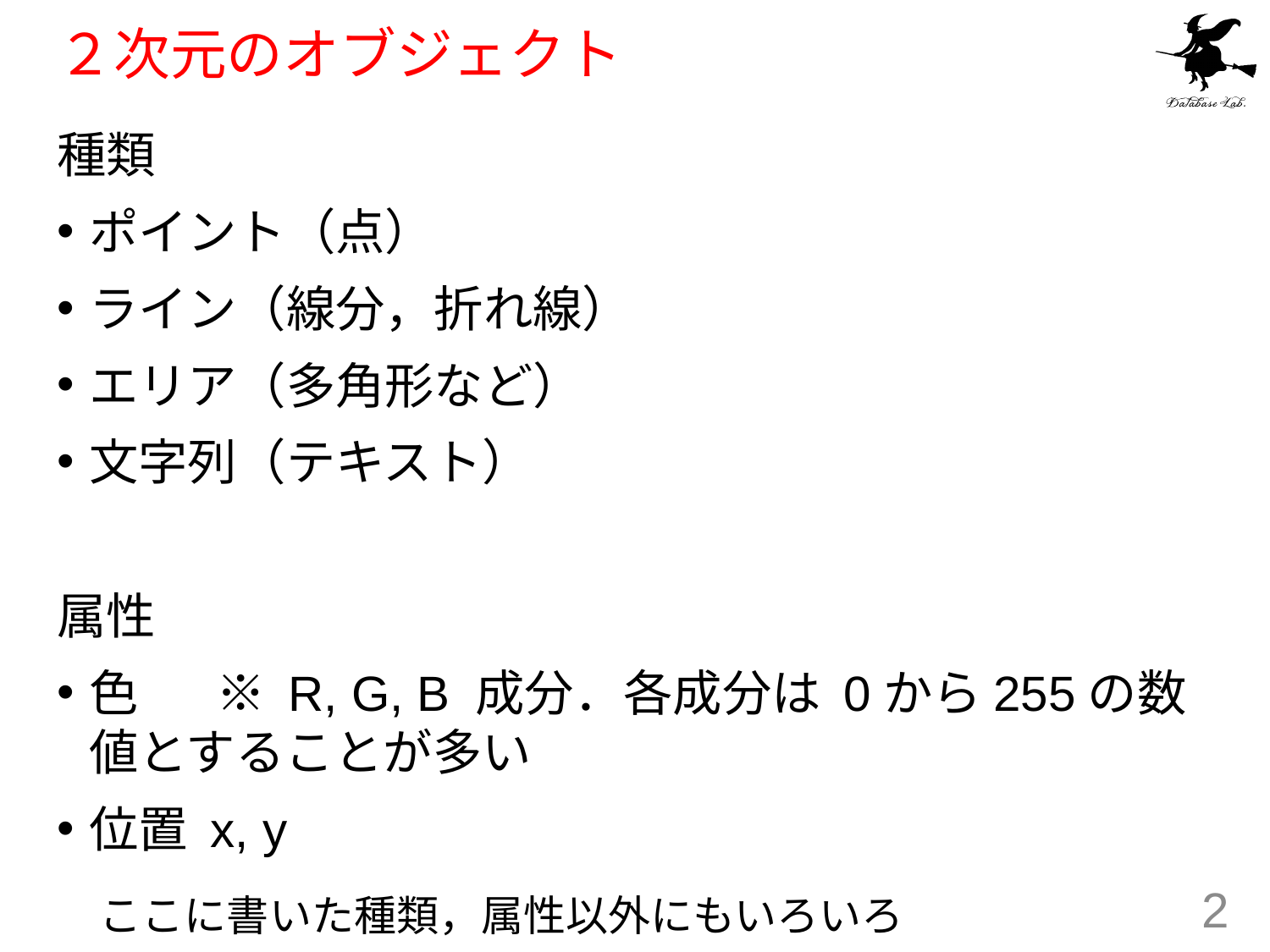

# ２次元のオブジェクト
種類
ポイント（点）
ライン（線分，折れ線）
エリア（多角形など）
文字列（テキスト）

属性
色	※ R, G, B 成分．各成分は 0から255の数値とすることが多い
位置 x, y

ここに書いた種類，属性以外にもいろいろ
2